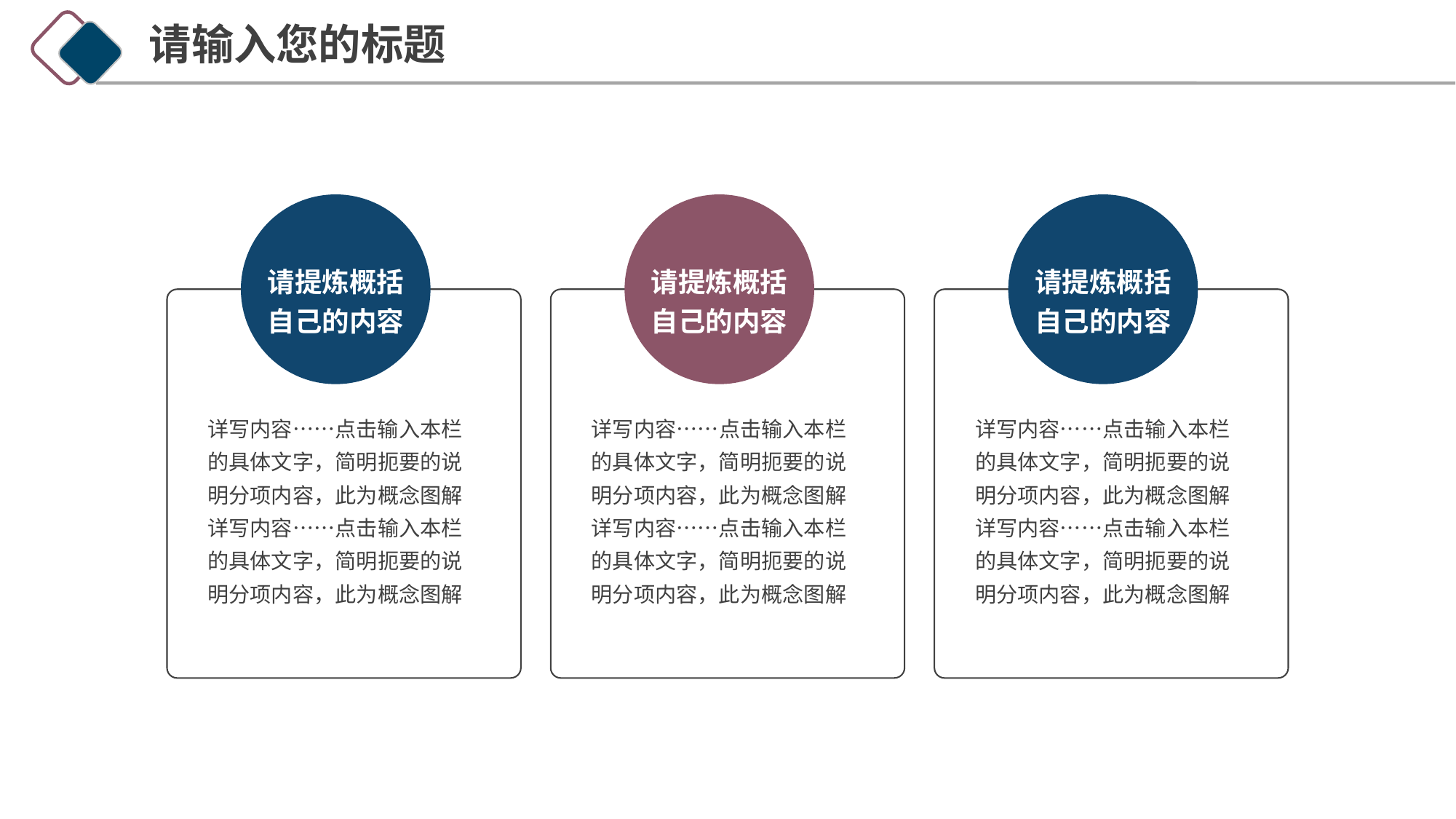

请输入您的标题

请提炼概括
自己的内容

请提炼概括
自己的内容

请提炼概括
自己的内容

详写内容……点击输入本栏的具体文字，简明扼要的说明分项内容，此为概念图解详写内容……点击输入本栏的具体文字，简明扼要的说明分项内容，此为概念图解

详写内容……点击输入本栏的具体文字，简明扼要的说明分项内容，此为概念图解详写内容……点击输入本栏的具体文字，简明扼要的说明分项内容，此为概念图解

详写内容……点击输入本栏的具体文字，简明扼要的说明分项内容，此为概念图解详写内容……点击输入本栏的具体文字，简明扼要的说明分项内容，此为概念图解